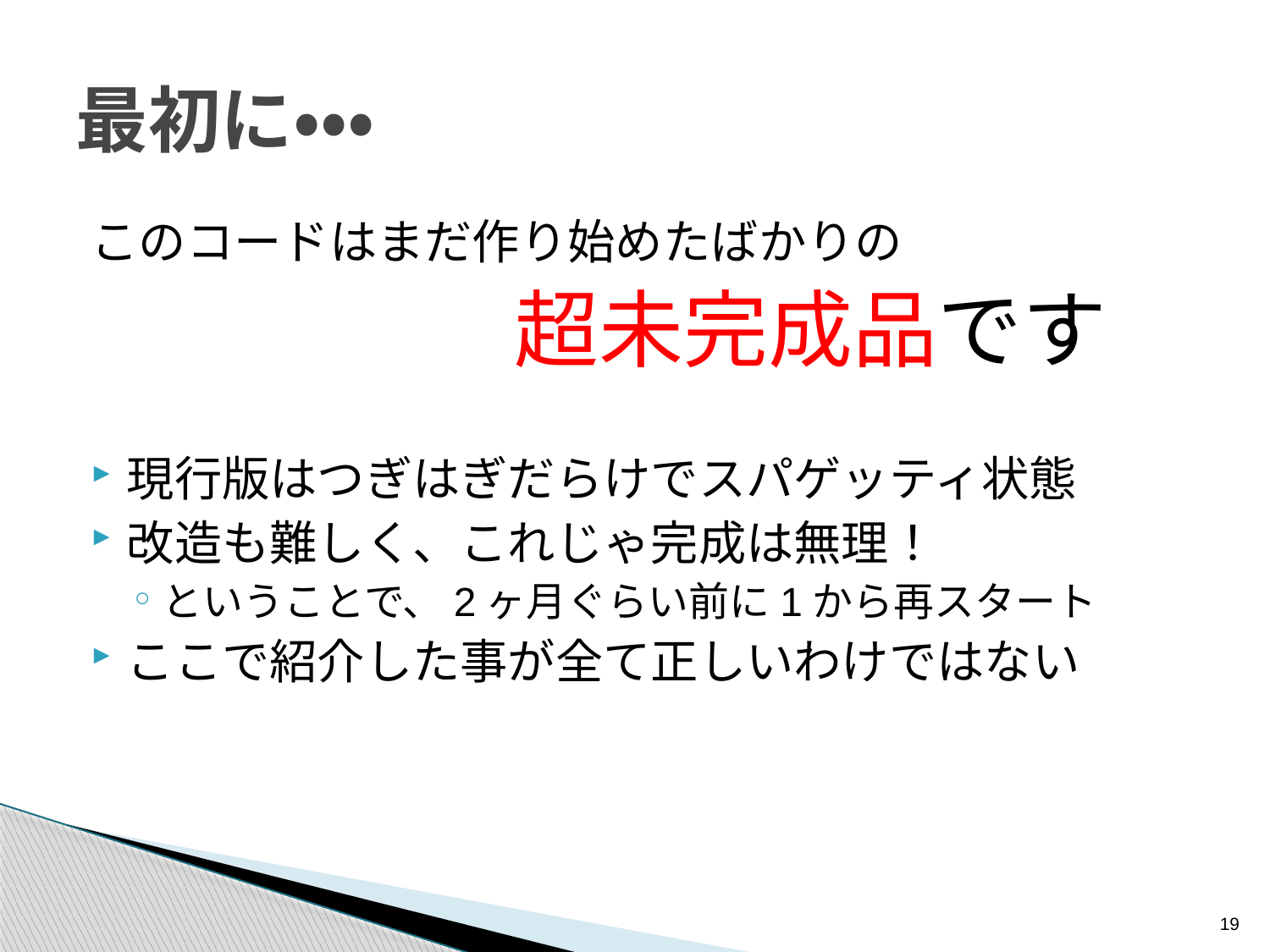

# 最初に・・・
このコードはまだ作り始めたばかりの
　　　　　超未完成品です

現行版はつぎはぎだらけでスパゲッティ状態
改造も難しく、これじゃ完成は無理！
ということで、2ヶ月ぐらい前に1から再スタート
ここで紹介した事が全て正しいわけではない
19